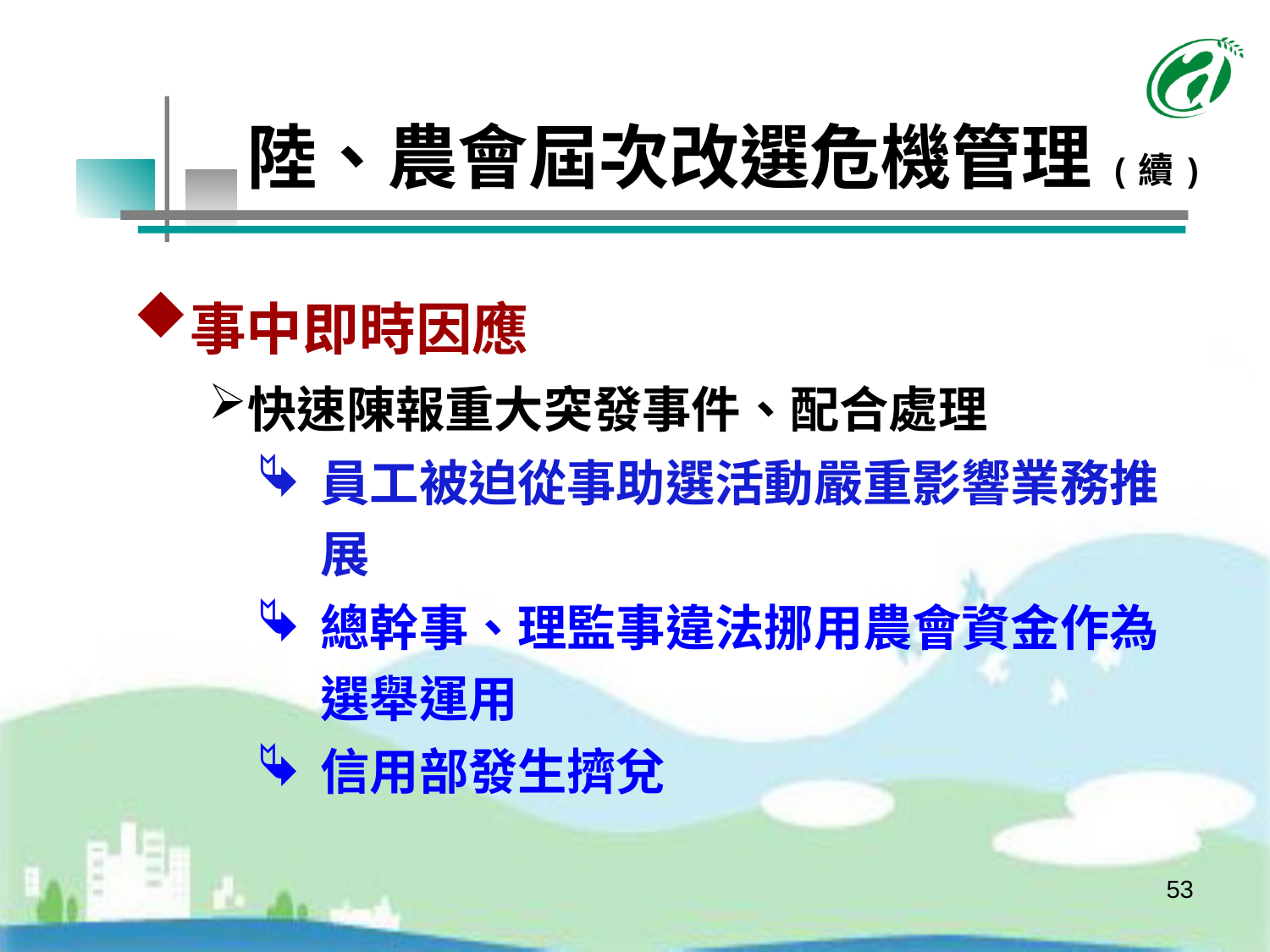

# 陸、農會屆次改選危機管理(續)

事中即時因應
快速陳報重大突發事件、配合處理
員工被迫從事助選活動嚴重影響業務推展
總幹事、理監事違法挪用農會資金作為選舉運用
信用部發生擠兌

53